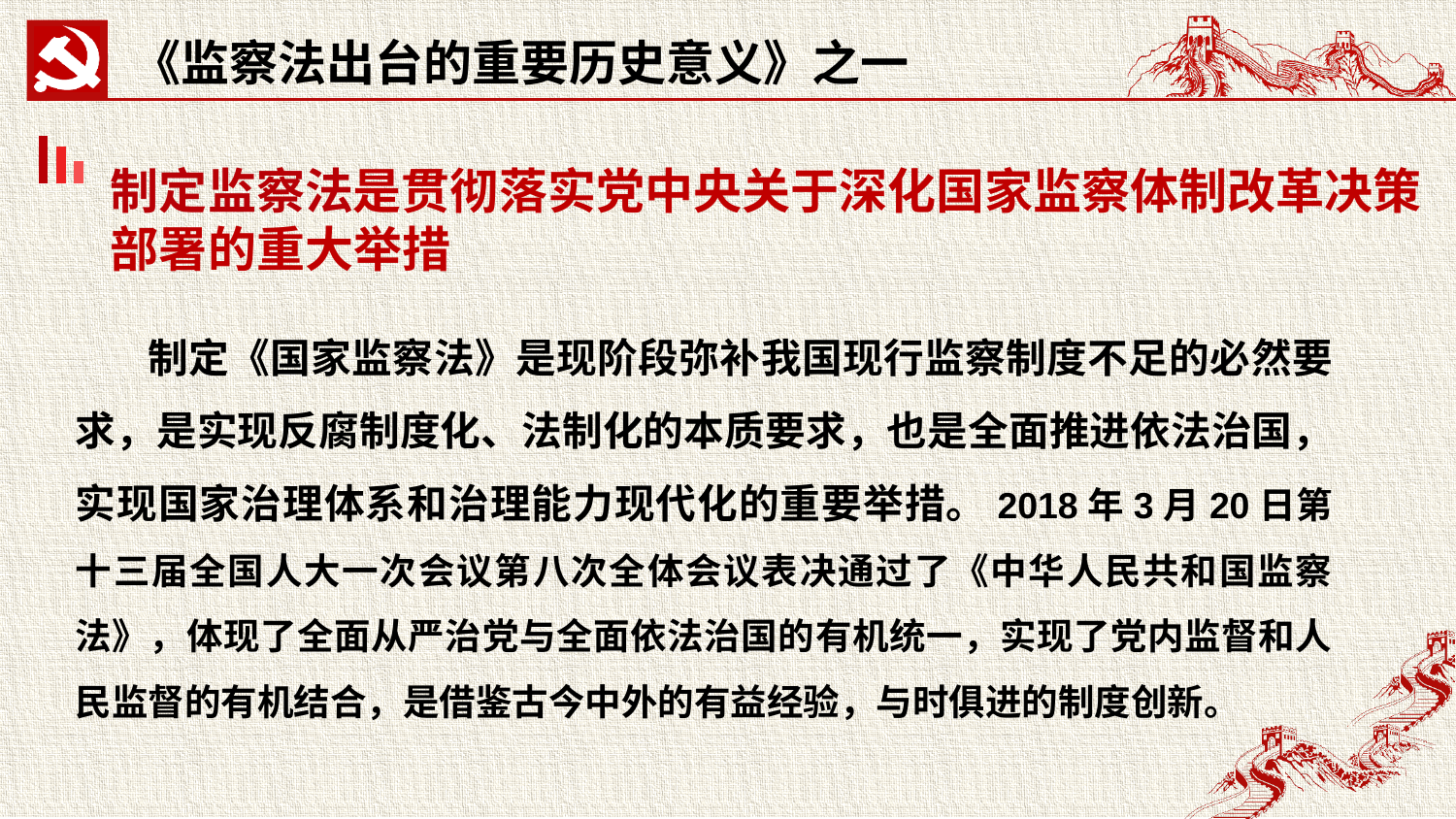

《监察法出台的重要历史意义》之一
制定监察法是贯彻落实党中央关于深化国家监察体制改革决策部署的重大举措
       制定《国家监察法》是现阶段弥补我国现行监察制度不足的必然要求，是实现反腐制度化、法制化的本质要求，也是全面推进依法治国，实现国家治理体系和治理能力现代化的重要举措。2018年3月20日第十三届全国人大一次会议第八次全体会议表决通过了《中华人民共和国监察法》，体现了全面从严治党与全面依法治国的有机统一，实现了党内监督和人民监督的有机结合，是借鉴古今中外的有益经验，与时俱进的制度创新。